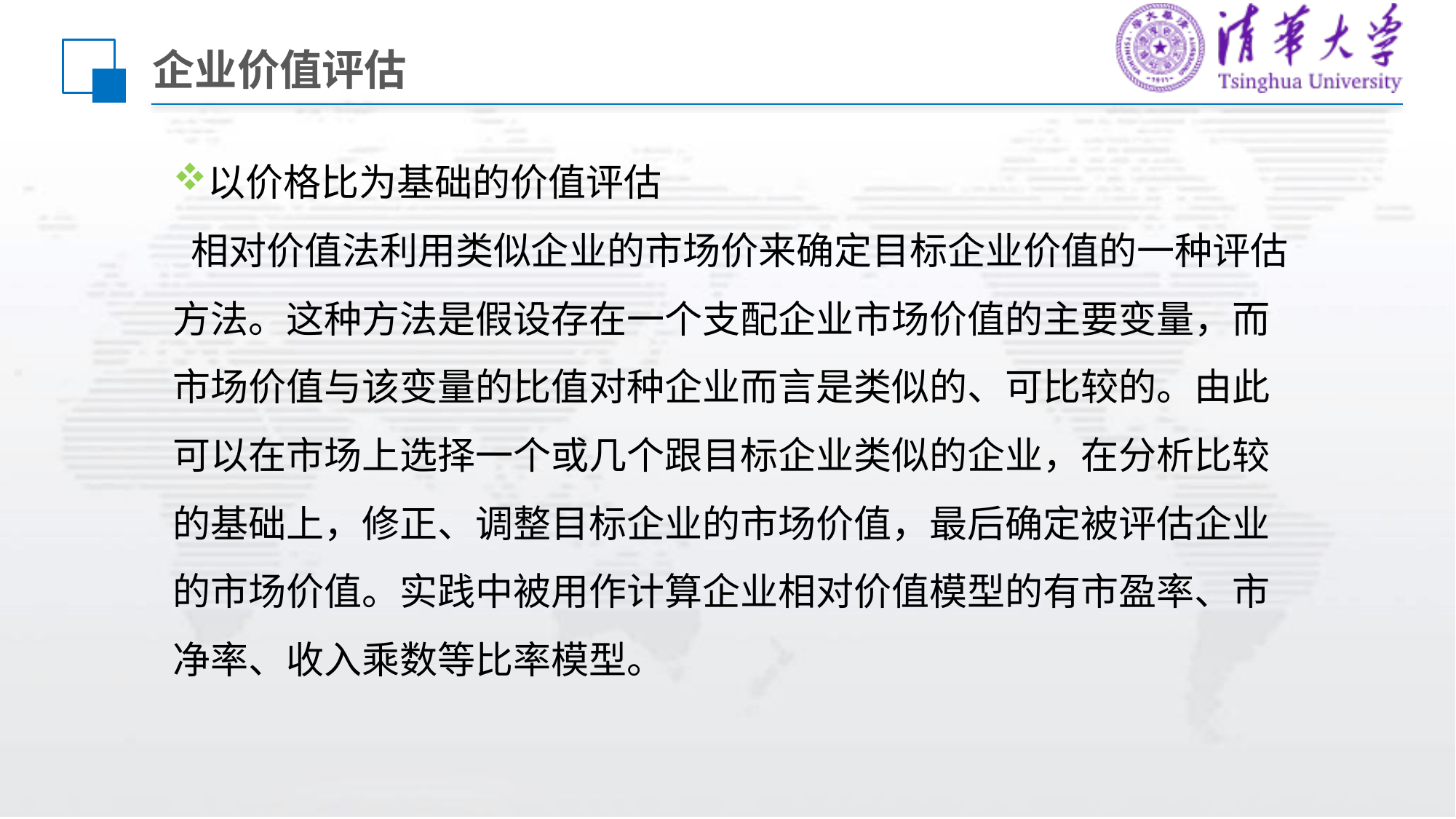

# 企业价值评估
以价格比为基础的价值评估
 相对价值法利用类似企业的市场价来确定目标企业价值的一种评估方法。这种方法是假设存在一个支配企业市场价值的主要变量，而市场价值与该变量的比值对种企业而言是类似的、可比较的。由此可以在市场上选择一个或几个跟目标企业类似的企业，在分析比较的基础上，修正、调整目标企业的市场价值，最后确定被评估企业的市场价值。实践中被用作计算企业相对价值模型的有市盈率、市净率、收入乘数等比率模型。